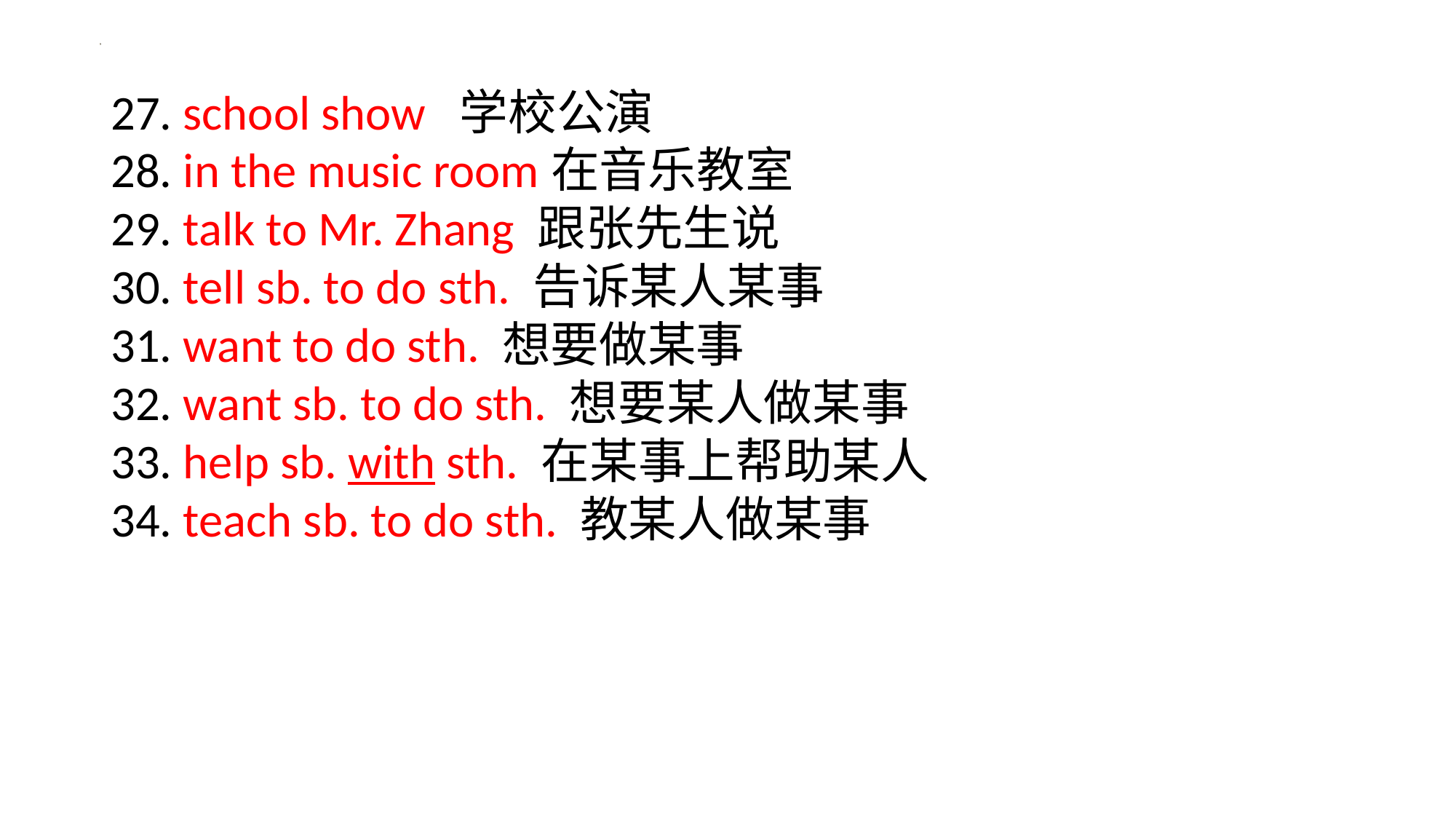

27. school show  学校公演
28. in the music room在音乐教室
29. talk to Mr. Zhang 跟张先生说
30. tell sb. to do sth. 告诉某人某事
31. want to do sth. 想要做某事
32. want sb. to do sth. 想要某人做某事
33. help sb. with sth. 在某事上帮助某人
34. teach sb. to do sth. 教某人做某事